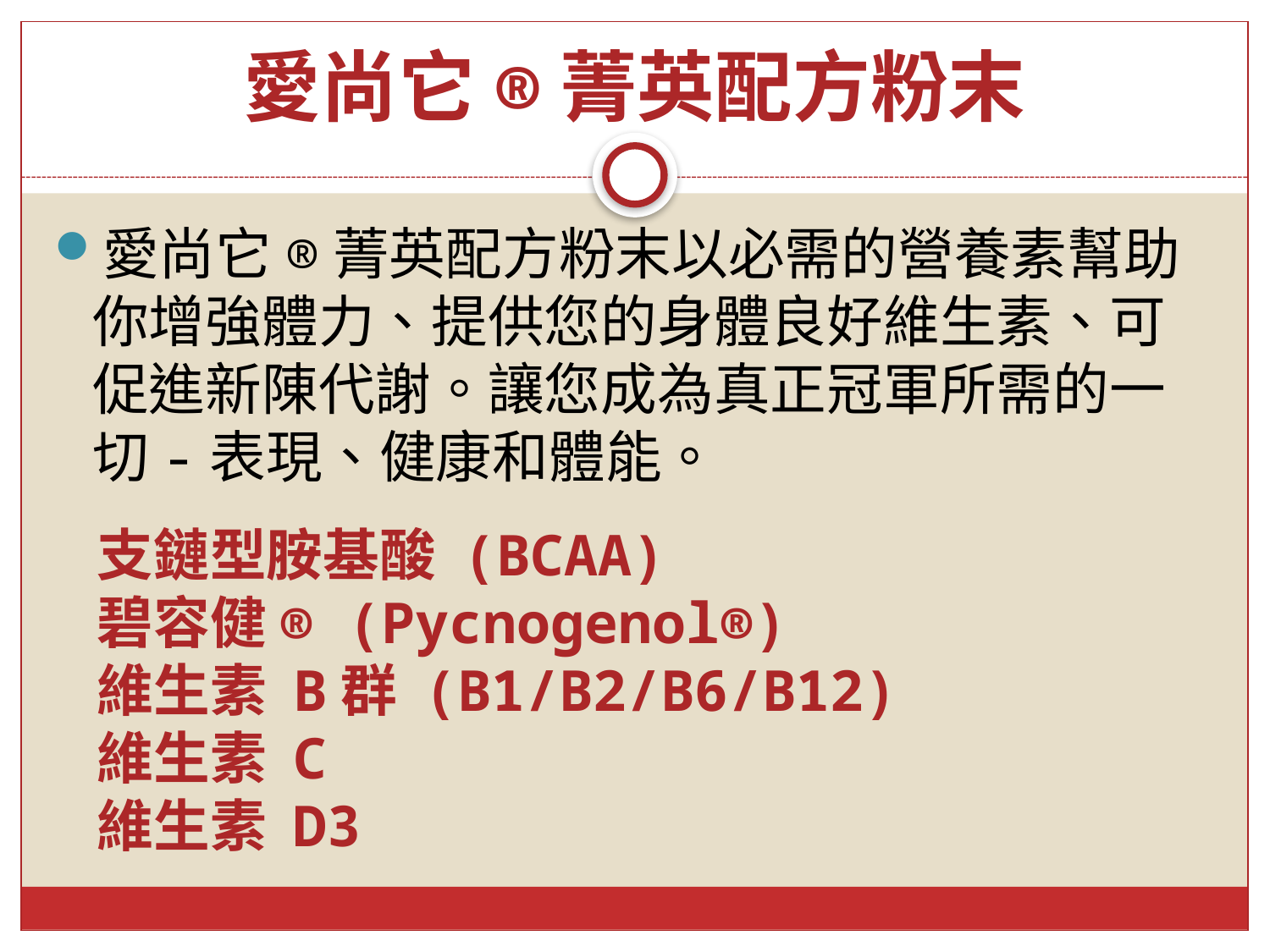

# 愛尚它®菁英配方粉末
愛尚它®菁英配方粉末以必需的營養素幫助你增強體力、提供您的身體良好維生素、可促進新陳代謝。讓您成為真正冠軍所需的一切-表現、健康和體能。

支鏈型胺基酸 (BCAA)
碧容健® (Pycnogenol®)
維生素 B群 (B1/B2/B6/B12)
維生素 C
維生素 D3